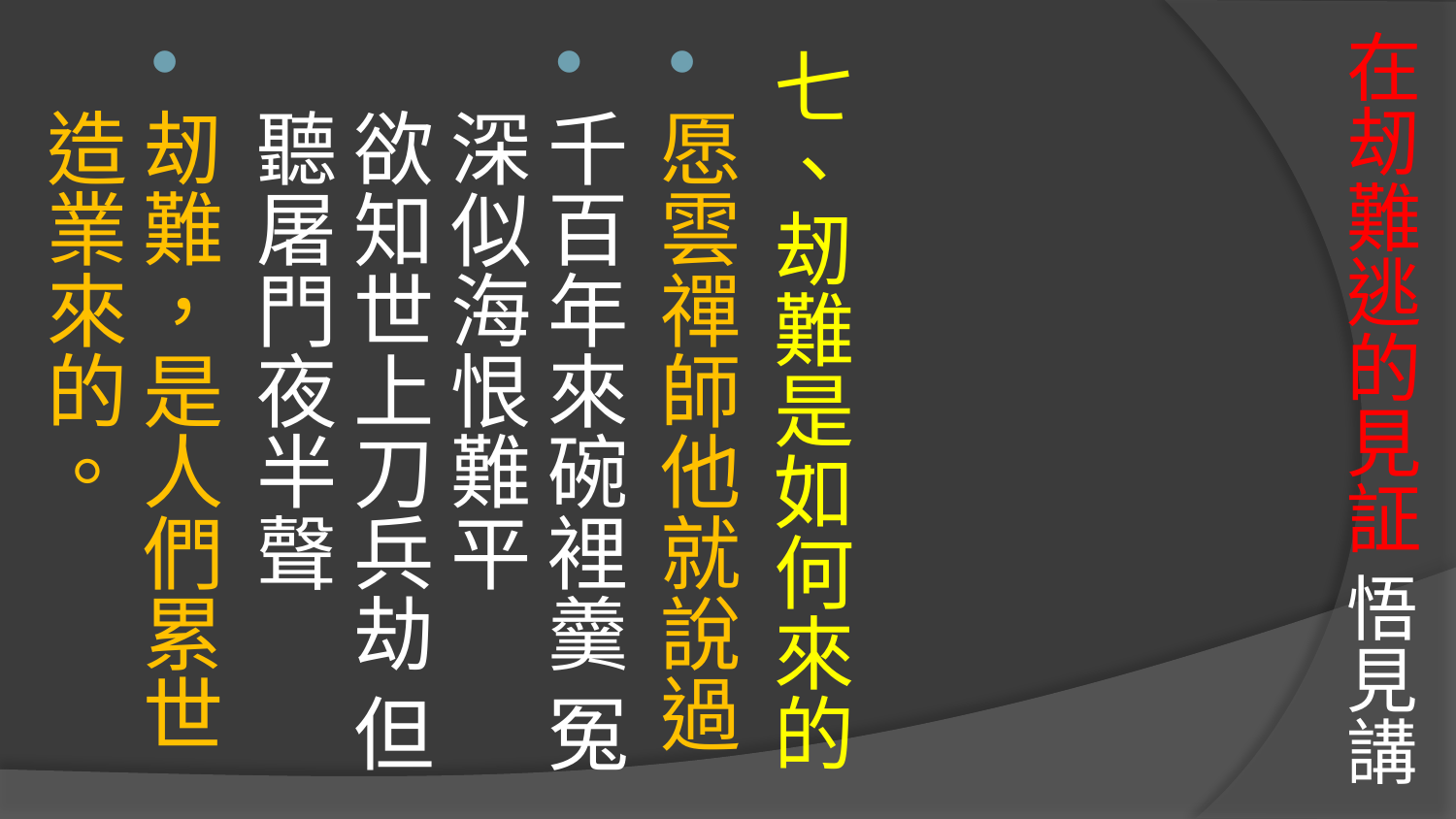

# 在刼難逃的見証 悟見講
七、刼難是如何來的
愿雲禪師他就說過
千百年來碗裡羹 冤深似海恨難平
欲知世上刀兵劫 但聽屠門夜半聲
刼難，是人們累世造業來的。